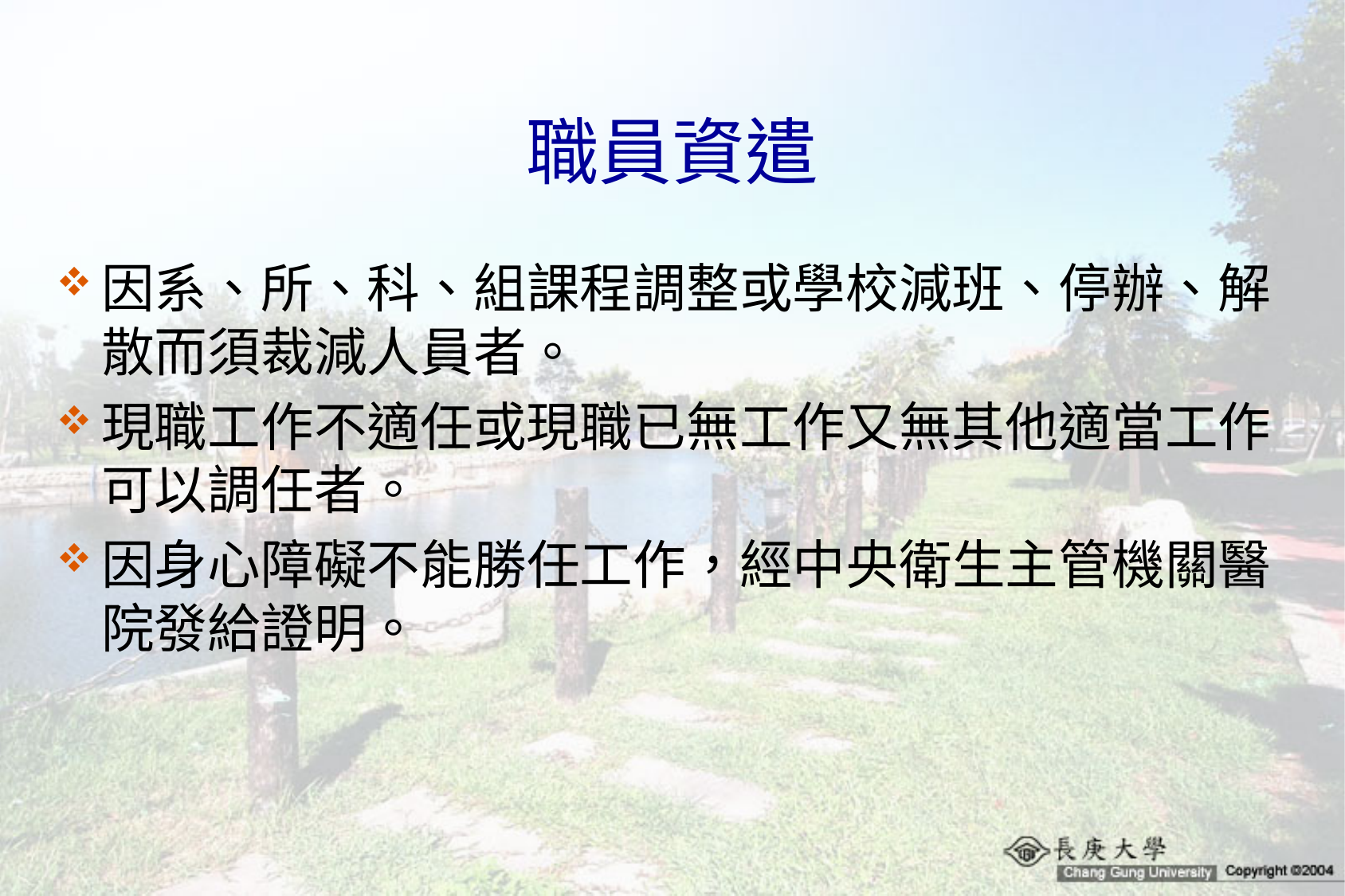

# 職員資遣
因系、所、科、組課程調整或學校減班、停辦、解散而須裁減人員者。
現職工作不適任或現職已無工作又無其他適當工作可以調任者。
因身心障礙不能勝任工作，經中央衛生主管機關醫院發給證明。